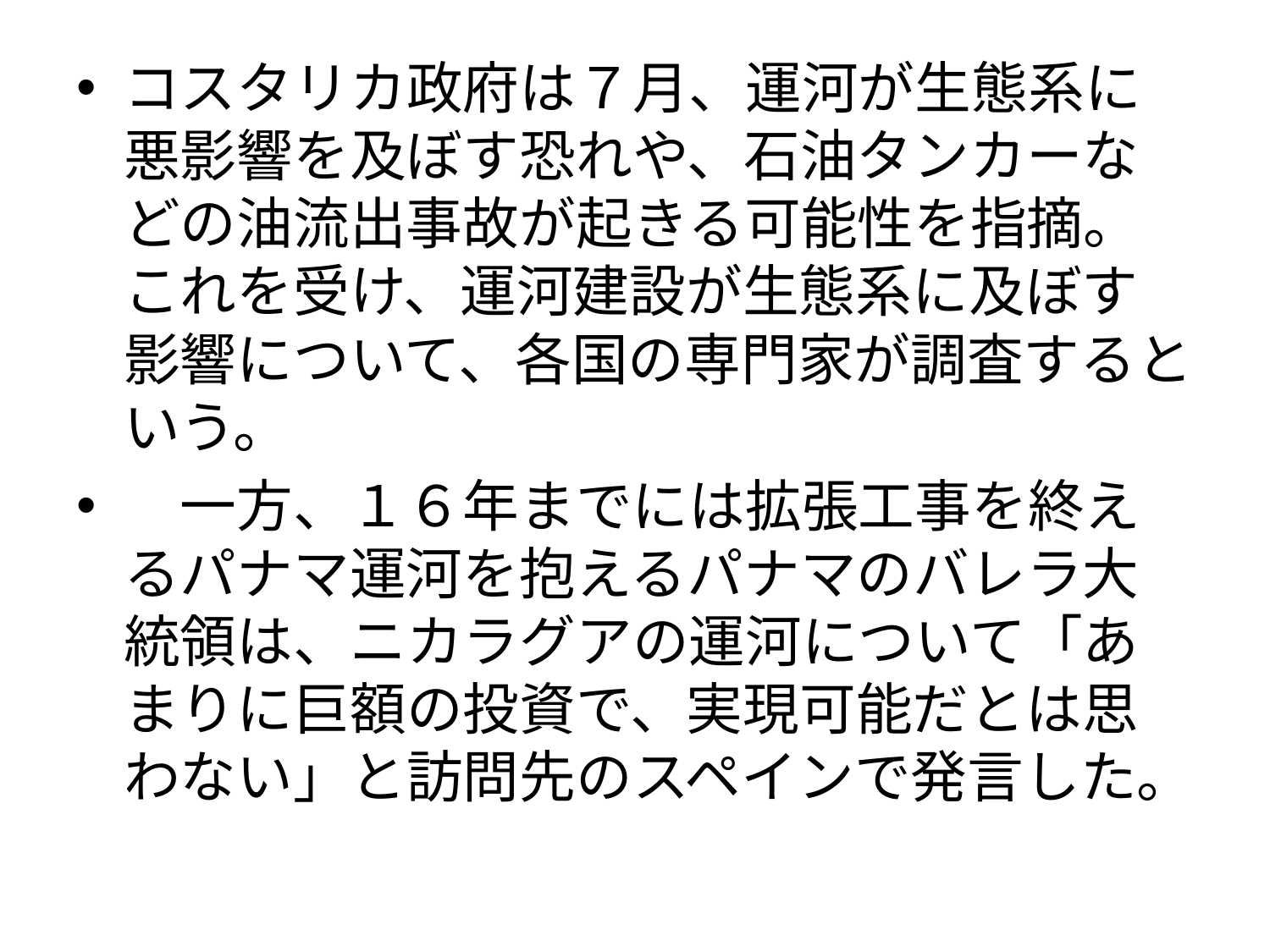

コスタリカ政府は７月、運河が生態系に悪影響を及ぼす恐れや、石油タンカーなどの油流出事故が起きる可能性を指摘。これを受け、運河建設が生態系に及ぼす影響について、各国の専門家が調査するという。
　一方、１６年までには拡張工事を終えるパナマ運河を抱えるパナマのバレラ大統領は、ニカラグアの運河について「あまりに巨額の投資で、実現可能だとは思わない」と訪問先のスペインで発言した。